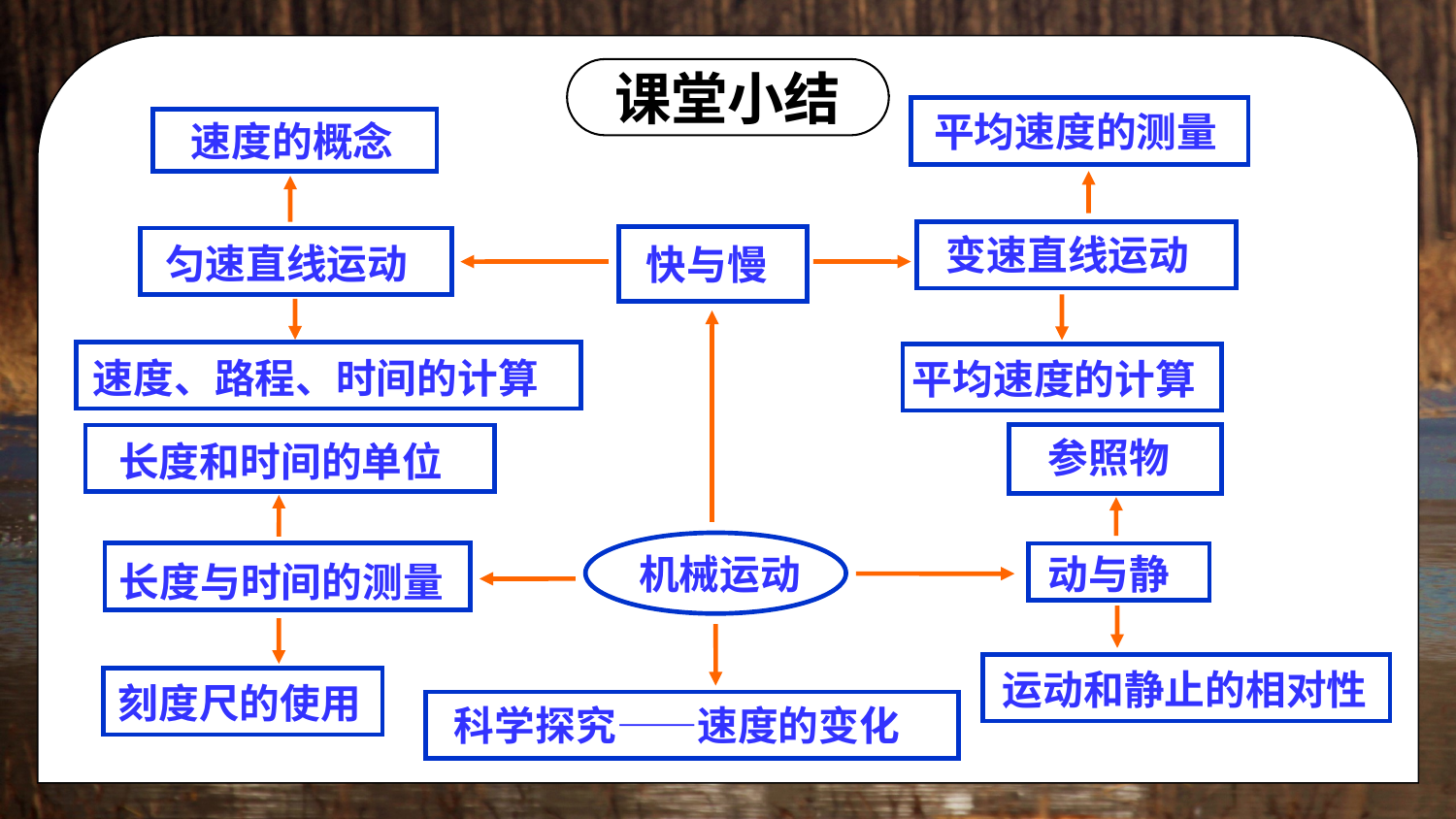

课堂小结

平均速度的测量

速度的概念

变速直线运动

快与慢

匀速直线运动

平均速度的计算

速度、路程、时间的计算

参照物

 长度和时间的单位

机械运动
动与静

长度与时间的测量

运动和静止的相对性

刻度尺的使用

科学探究——速度的变化